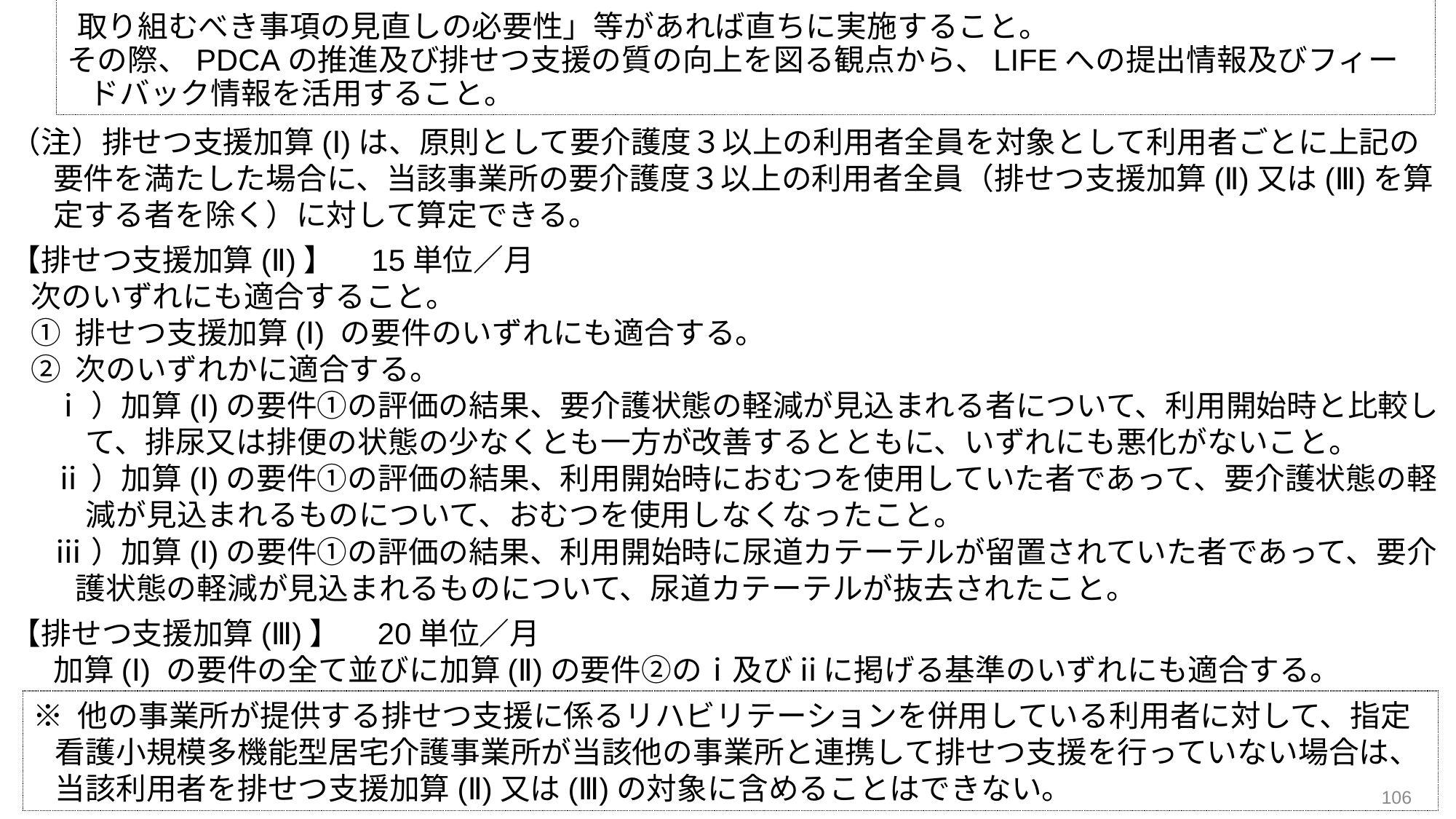

取り組むべき事項の見直しの必要性」等があれば直ちに実施すること。
その際、PDCAの推進及び排せつ支援の質の向上を図る観点から、LIFEへの提出情報及びフィードバック情報を活用すること。
（注）排せつ支援加算(Ⅰ)は、原則として要介護度３以上の利用者全員を対象として利用者ごとに上記の要件を満たした場合に、当該事業所の要介護度３以上の利用者全員（排せつ支援加算(Ⅱ)又は(Ⅲ)を算定する者を除く）に対して算定できる。

【排せつ支援加算(Ⅱ)】　15単位／月
次のいずれにも適合すること。
① 排せつ支援加算(Ⅰ) の要件のいずれにも適合する。
② 次のいずれかに適合する。
ⅰ）加算(Ⅰ)の要件①の評価の結果、要介護状態の軽減が見込まれる者について、利用開始時と比較して、排尿又は排便の状態の少なくとも一方が改善するとともに、いずれにも悪化がないこと。
ⅱ）加算(Ⅰ)の要件①の評価の結果、利用開始時におむつを使用していた者であって、要介護状態の軽減が見込まれるものについて、おむつを使用しなくなったこと。
ⅲ）加算(Ⅰ)の要件①の評価の結果、利用開始時に尿道カテーテルが留置されていた者であって、要介護状態の軽減が見込まれるものについて、尿道カテーテルが抜去されたこと。

【排せつ支援加算(Ⅲ)】　20単位／月
加算(Ⅰ) の要件の全て並びに加算(Ⅱ)の要件②のⅰ及びⅱに掲げる基準のいずれにも適合する。

※ 他の事業所が提供する排せつ支援に係るリハビリテーションを併用している利用者に対して、指定看護小規模多機能型居宅介護事業所が当該他の事業所と連携して排せつ支援を行っていない場合は、当該利用者を排せつ支援加算(Ⅱ)又は(Ⅲ)の対象に含めることはできない。
106